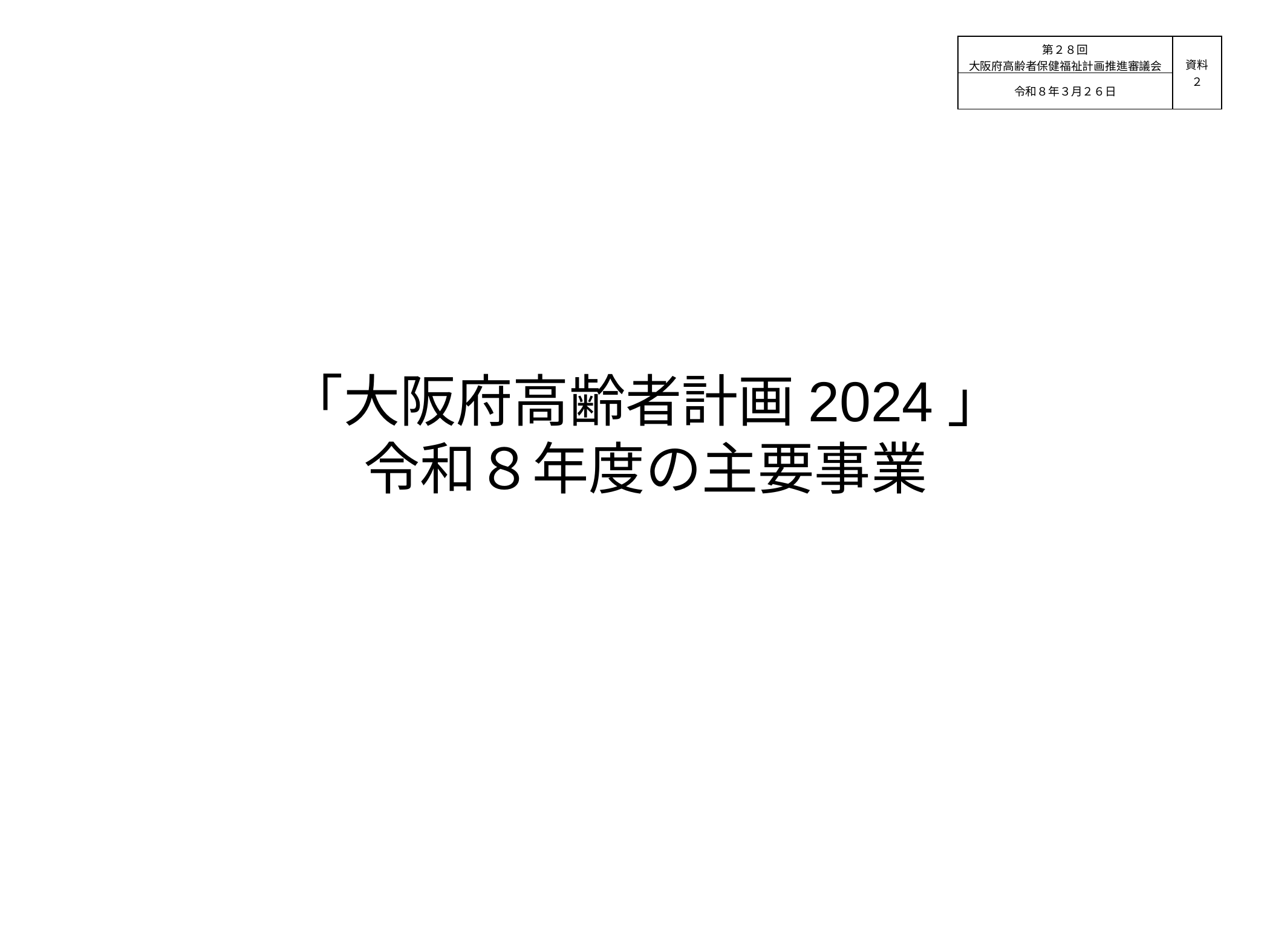

| 第２８回 大阪府高齢者保健福祉計画推進審議会 | 資料 ２ |
| --- | --- |
| 令和８年３月２６日 |  |

「大阪府高齢者計画2024」
令和８年度の主要事業